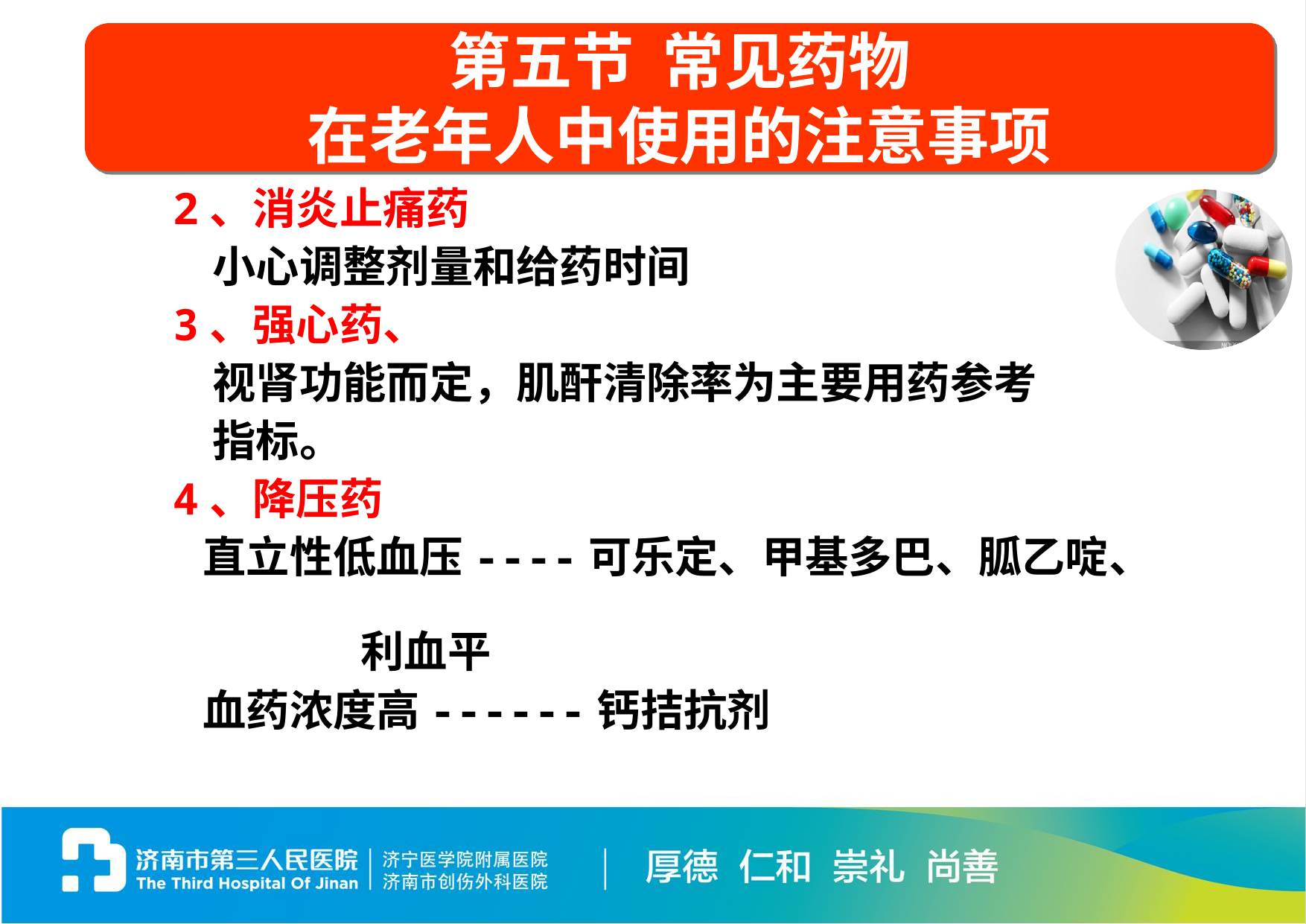

第五节  常见药物
在老年人中使用的注意事项
2、消炎止痛药
   小心调整剂量和给药时间
3、强心药、
   视肾功能而定，肌酐清除率为主要用药参考
   指标。
4、降压药
  直立性低血压----可乐定、甲基多巴、胍乙啶、
                  利血平
  血药浓度高------钙拮抗剂